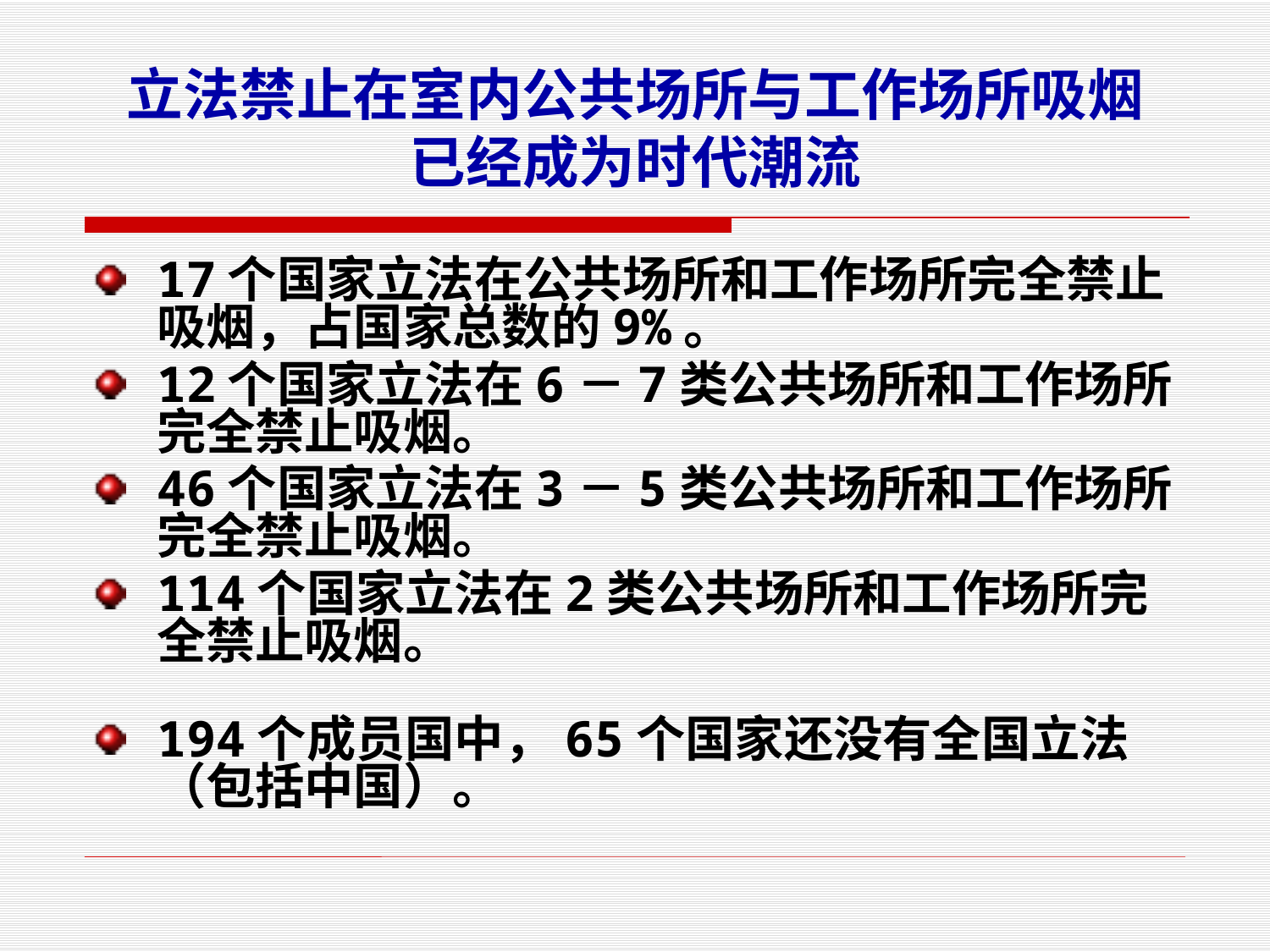

# 立法禁止在室内公共场所与工作场所吸烟 已经成为时代潮流
17个国家立法在公共场所和工作场所完全禁止吸烟，占国家总数的9%。
12个国家立法在6－7类公共场所和工作场所完全禁止吸烟。
46个国家立法在3－5类公共场所和工作场所完全禁止吸烟。
114个国家立法在2类公共场所和工作场所完全禁止吸烟。

194个成员国中，65个国家还没有全国立法（包括中国）。